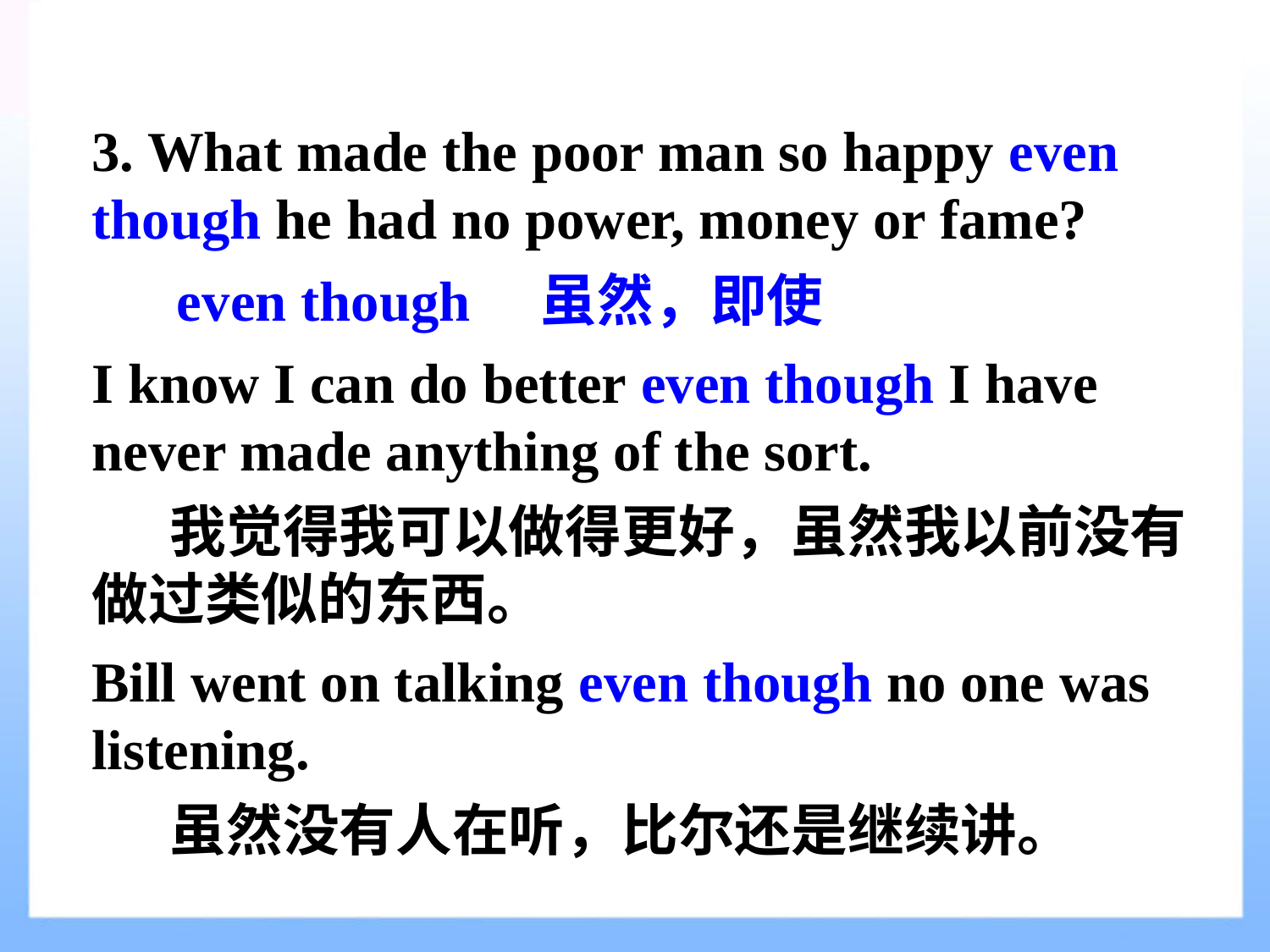

3. What made the poor man so happy even though he had no power, money or fame?
      even though    虽然，即使
I know I can do better even though I have never made anything of the sort.
     我觉得我可以做得更好，虽然我以前没有做过类似的东西。
Bill went on talking even though no one was listening.
     虽然没有人在听，比尔还是继续讲。